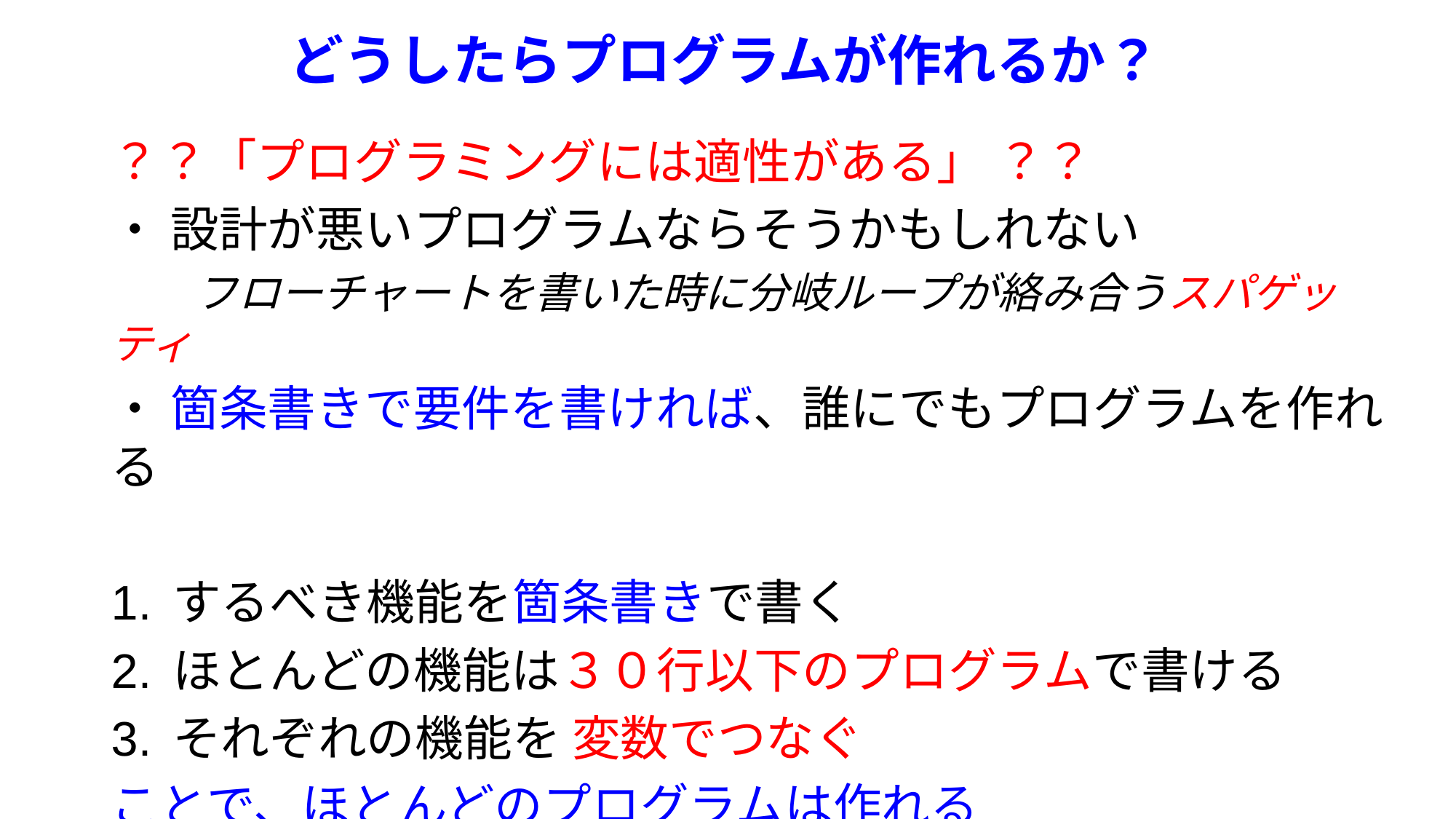

# どうしたらプログラムが作れるか？
？？「プログラミングには適性がある」 ？？
・ 設計が悪いプログラムならそうかもしれない
　　フローチャートを書いた時に分岐ループが絡み合うスパゲッティ
・ 箇条書きで要件を書ければ、誰にでもプログラムを作れる

するべき機能を箇条書きで書く
ほとんどの機能は３０行以下のプログラムで書ける
それぞれの機能を 変数でつなぐ
ことで、ほとんどのプログラムは作れる